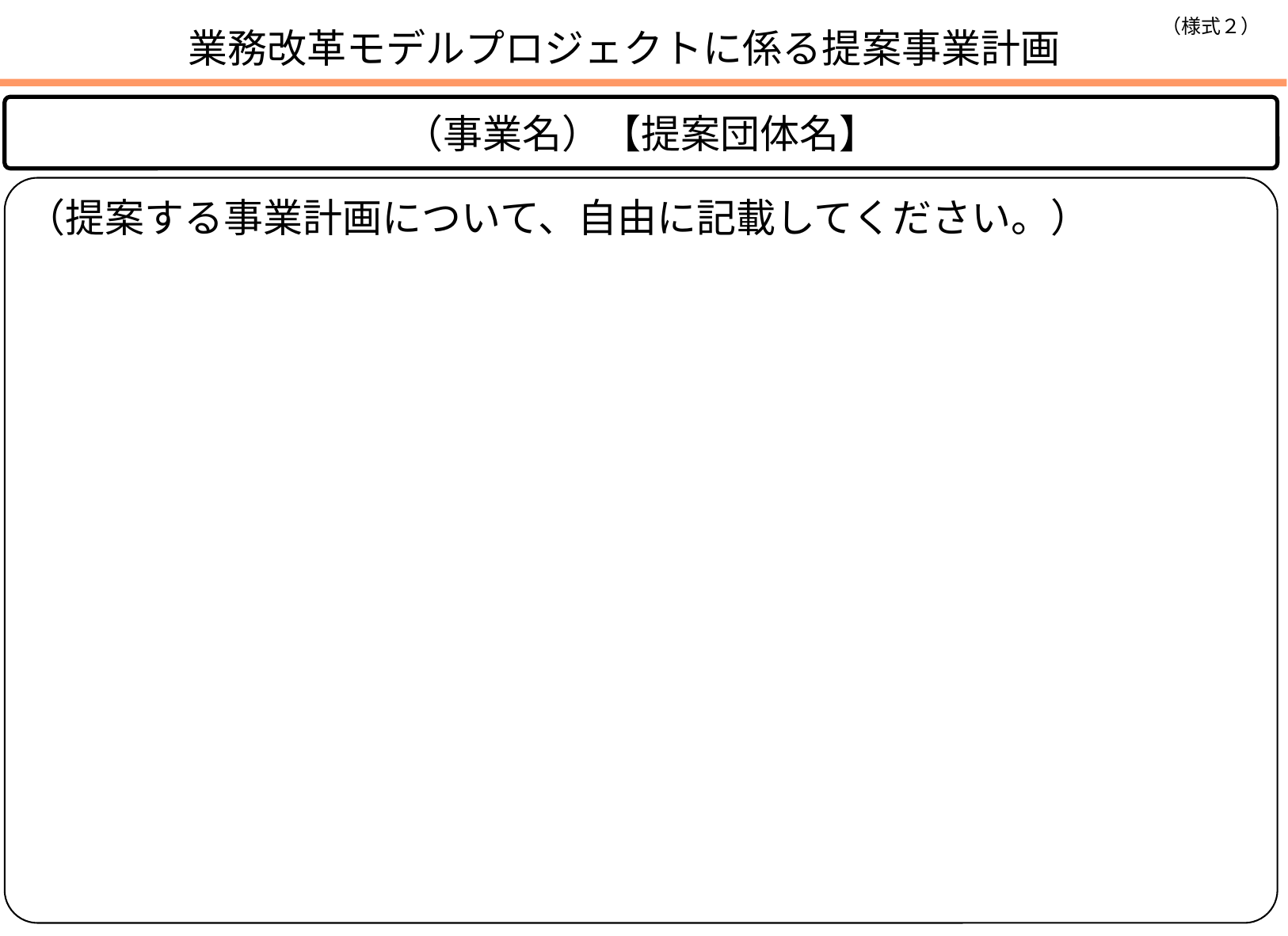

業務改革モデルプロジェクトに係る提案事業計画
（様式２）
（事業名）【提案団体名】
（提案する事業計画について、自由に記載してください。）